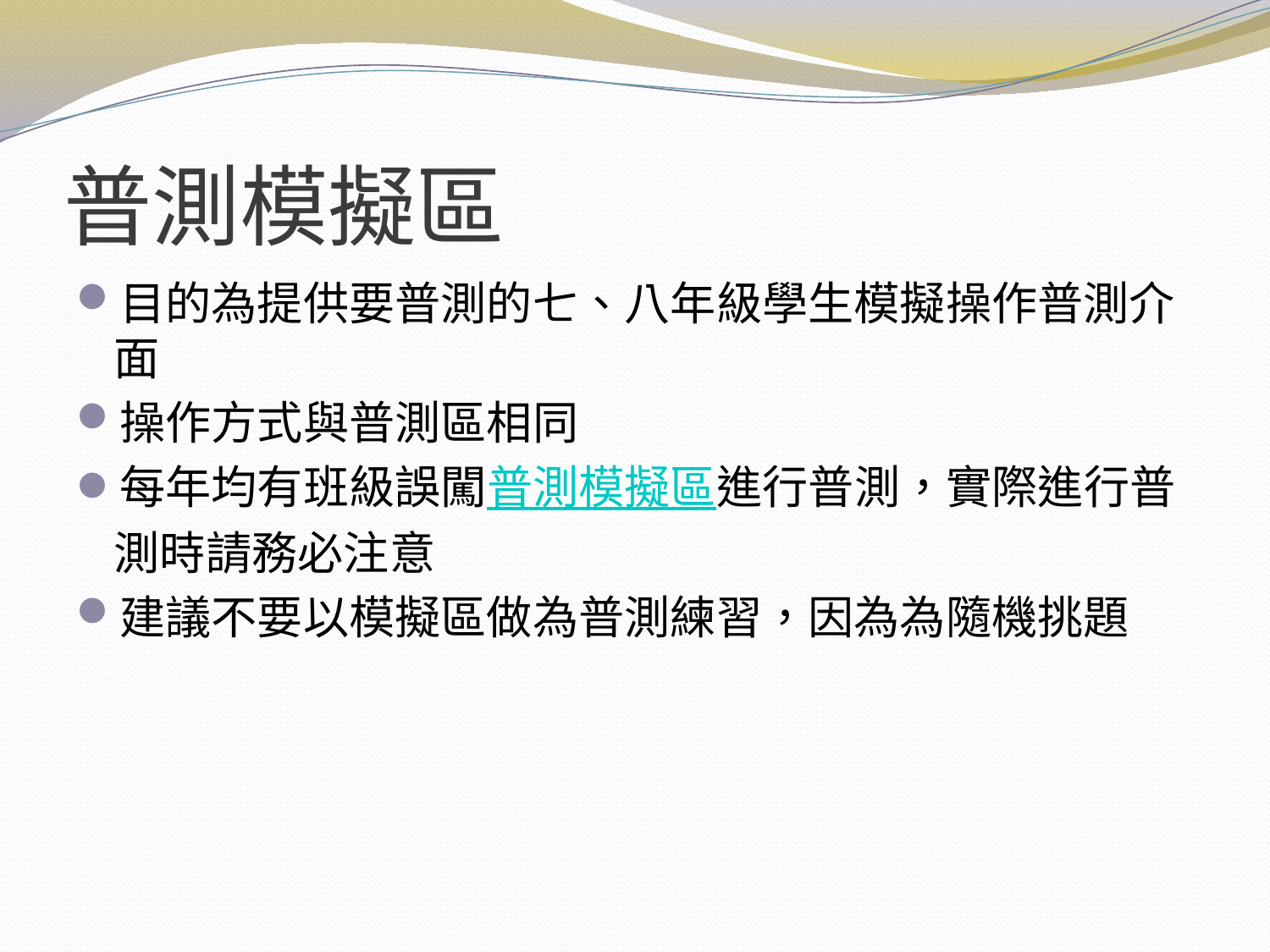

# 普測模擬區
目的為提供要普測的七、八年級學生模擬操作普測介面
操作方式與普測區相同
每年均有班級誤闖普測模擬區進行普測，實際進行普測時請務必注意
建議不要以模擬區做為普測練習，因為為隨機挑題